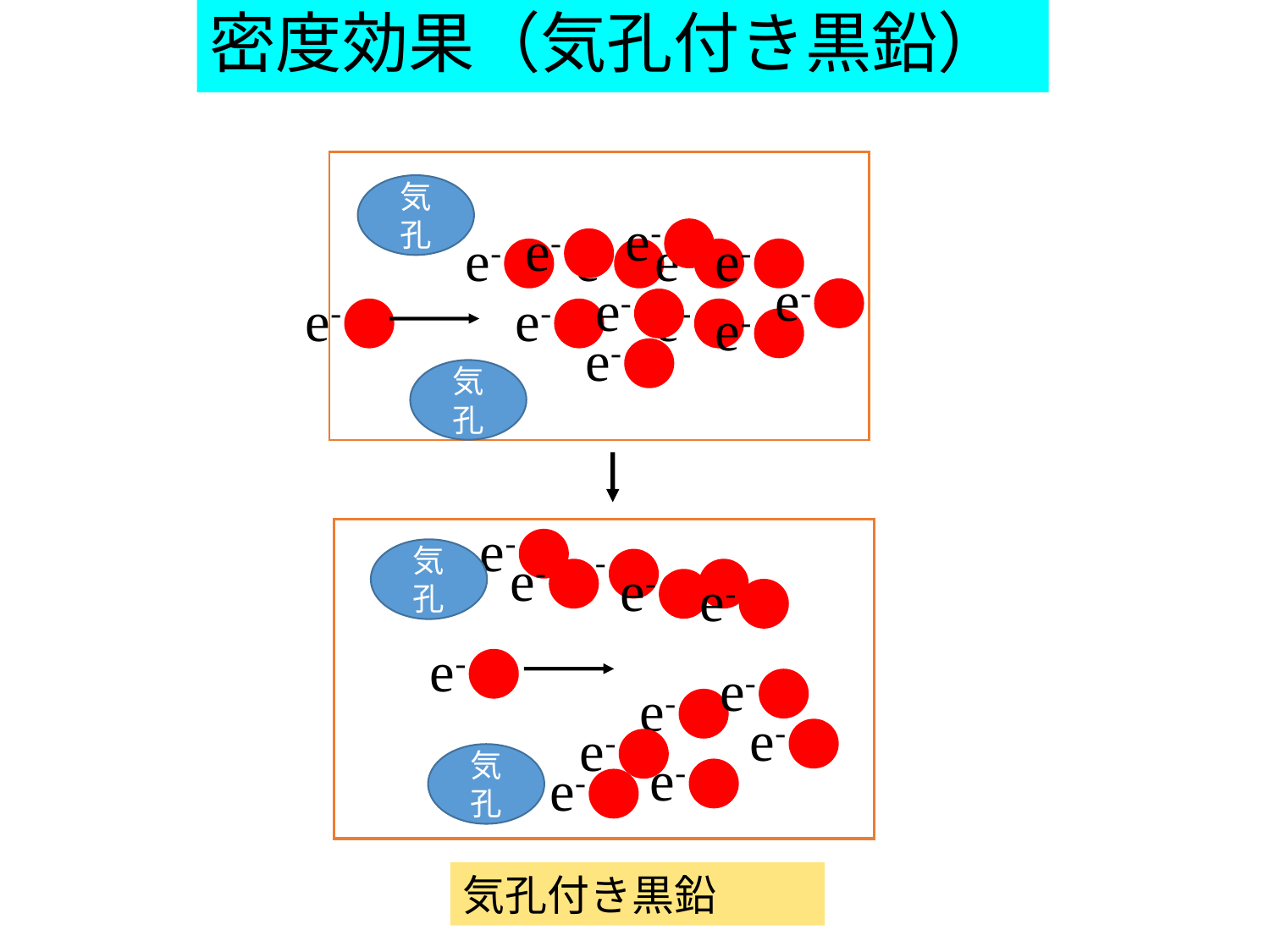

# 密度効果（気孔付き黒鉛）

気孔
e-

e-

e-

e-

e-

e-

e-

e-

e-

e-

e-

e-

e-

気孔

e-

e-

e-

e-

気孔
e-

e-

e-

e-

e-

e-

e-

e-

気孔
e-

気孔付き黒鉛